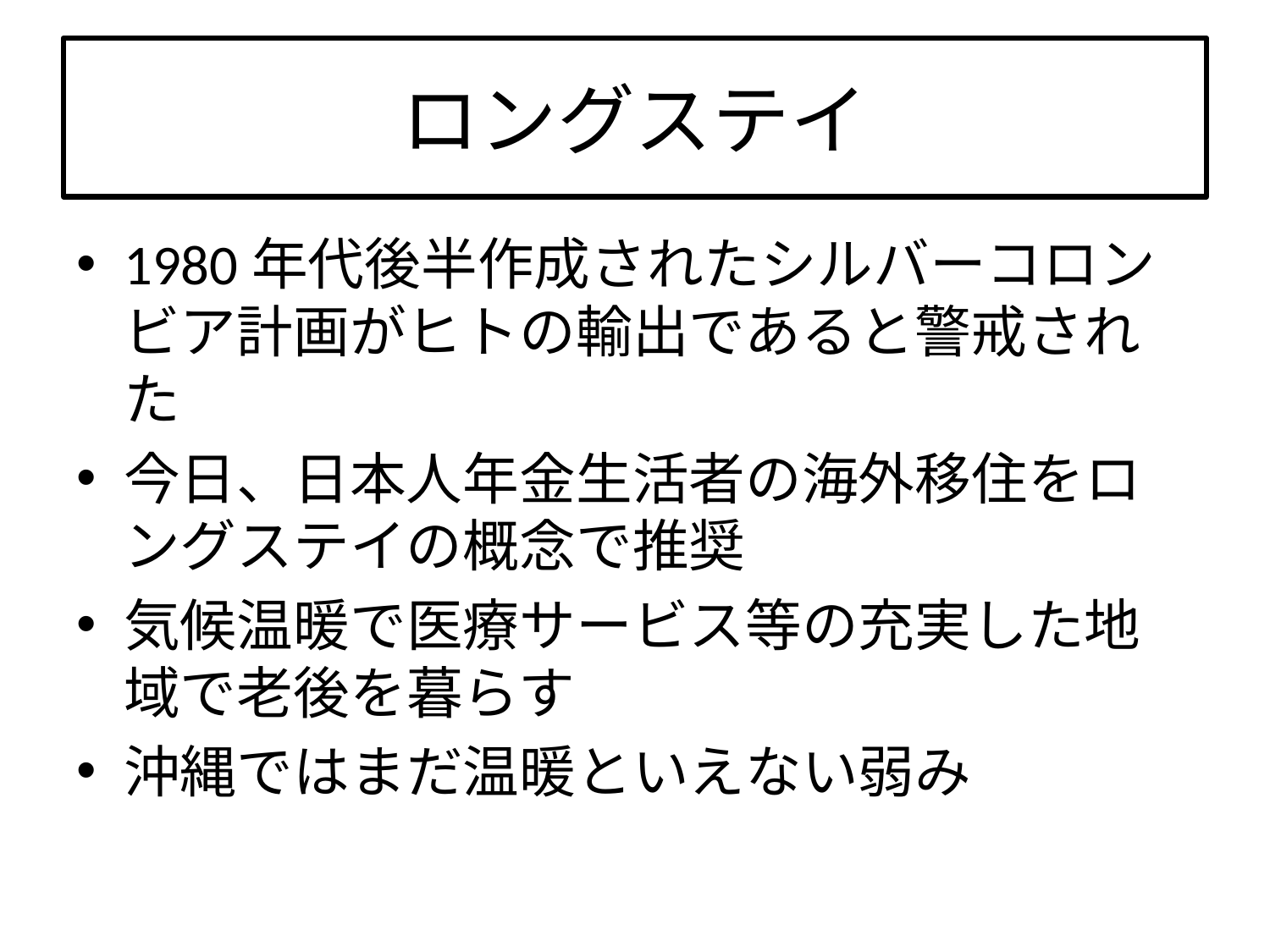

# ロングステイ
1980年代後半作成されたシルバーコロンビア計画がヒトの輸出であると警戒された
今日、日本人年金生活者の海外移住をロングステイの概念で推奨
気候温暖で医療サービス等の充実した地域で老後を暮らす
沖縄ではまだ温暖といえない弱み